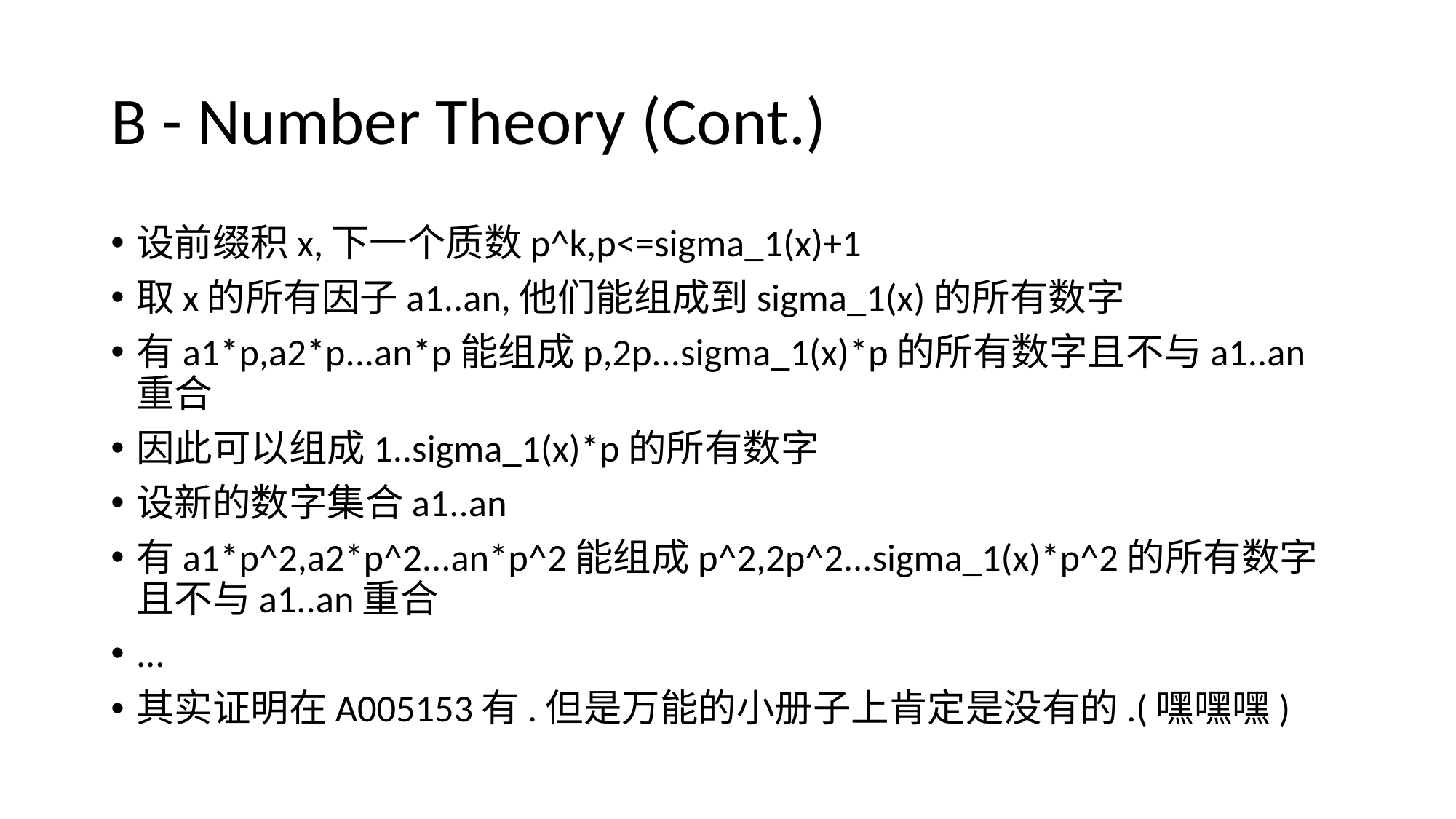

# B - Number Theory (Cont.)
设前缀积x,下一个质数p^k,p<=sigma_1(x)+1
取x的所有因子a1..an,他们能组成到sigma_1(x)的所有数字
有a1*p,a2*p...an*p能组成p,2p...sigma_1(x)*p的所有数字且不与a1..an重合
因此可以组成1..sigma_1(x)*p的所有数字
设新的数字集合a1..an
有a1*p^2,a2*p^2...an*p^2能组成p^2,2p^2...sigma_1(x)*p^2的所有数字且不与a1..an重合
...
其实证明在A005153有.但是万能的小册子上肯定是没有的.(嘿嘿嘿)